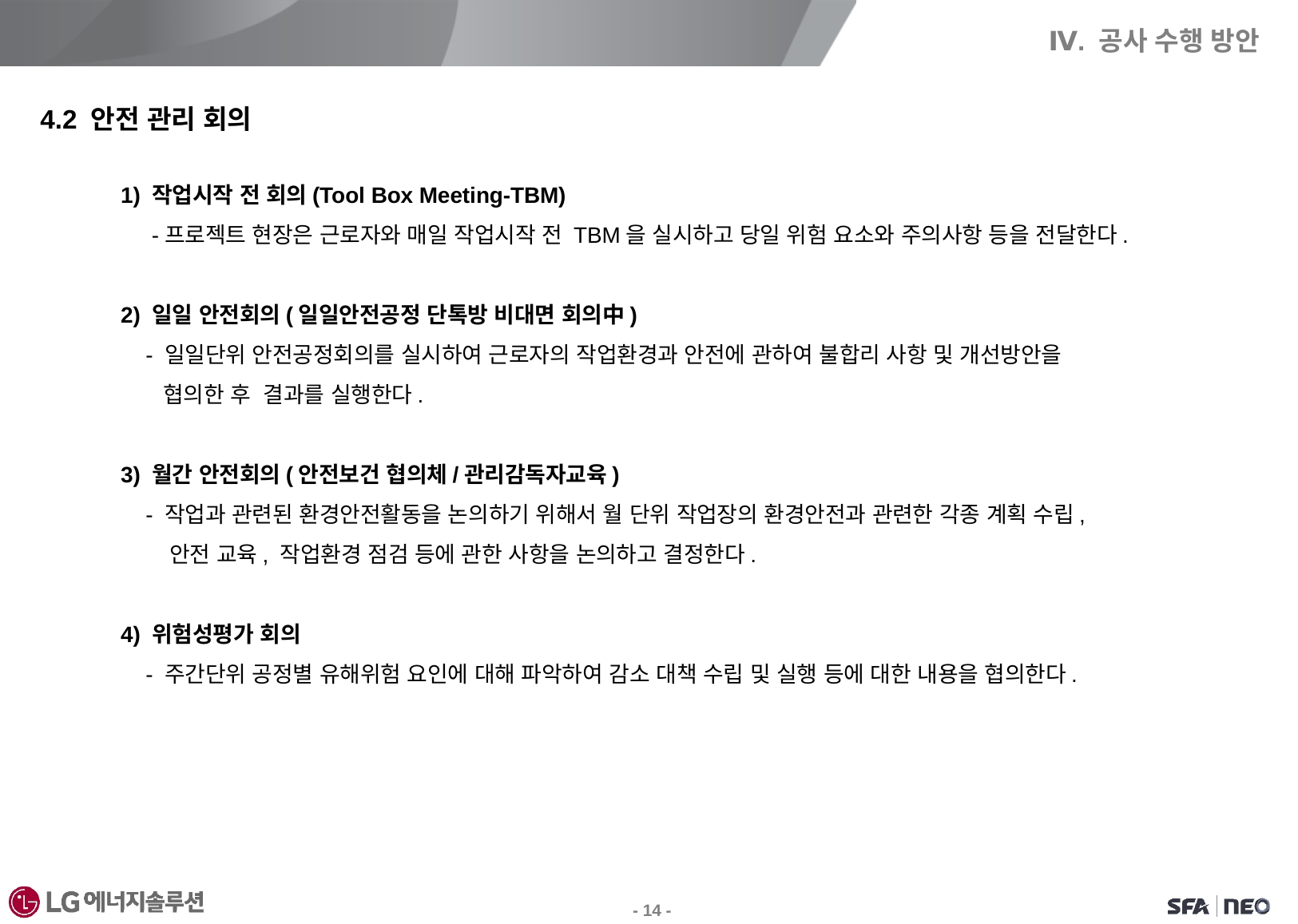

4. 안전 관리 계획
Ⅳ. 공사 수행 방안
4.2 안전 관리 회의
     1) 작업시작 전 회의(Tool Box Meeting-TBM)
          -프로젝트 현장은 근로자와 매일 작업시작 전 TBM을 실시하고 당일 위험 요소와 주의사항 등을 전달한다.

     2) 일일 안전회의(일일안전공정 단톡방 비대면 회의中)
         - 일일단위 안전공정회의를 실시하여 근로자의 작업환경과 안전에 관하여 불합리 사항 및 개선방안을
           협의한 후  결과를 실행한다.

     3) 월간 안전회의(안전보건 협의체/관리감독자교육)
         - 작업과 관련된 환경안전활동을 논의하기 위해서 월 단위 작업장의 환경안전과 관련한 각종 계획 수립,
            안전 교육, 작업환경 점검 등에 관한 사항을 논의하고 결정한다.

     4) 위험성평가 회의
         - 주간단위 공정별 유해위험 요인에 대해 파악하여 감소 대책 수립 및 실행 등에 대한 내용을 협의한다.